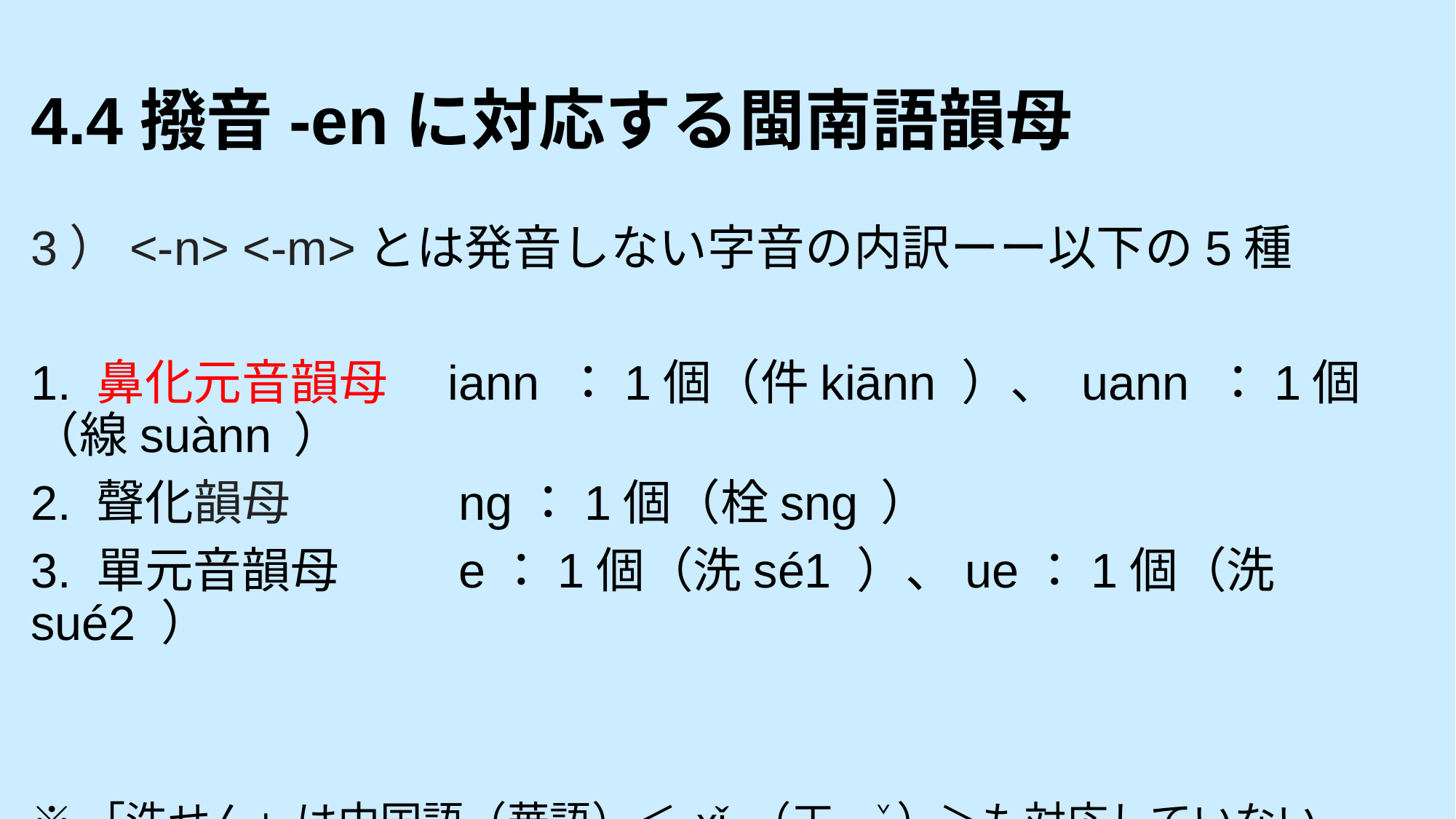

# 4.4撥音-enに対応する閩南語韻母
3）<-n> <-m>とは発音しない字音の内訳ーー以下の5種

1. 鼻化元音韻母　iann ：1個（件kiānn ）、 uann ：1個（線suànn ）
2. 聲化韻母　　　 ng：1個（栓sng ）
3. 單元音韻母　　 e：1個（洗sé1 ）、ue：1個（洗sué2 ）

※「洗せん」は中国語（華語）＜ xǐ （ㄒㄧˇ ）＞も対応していない。